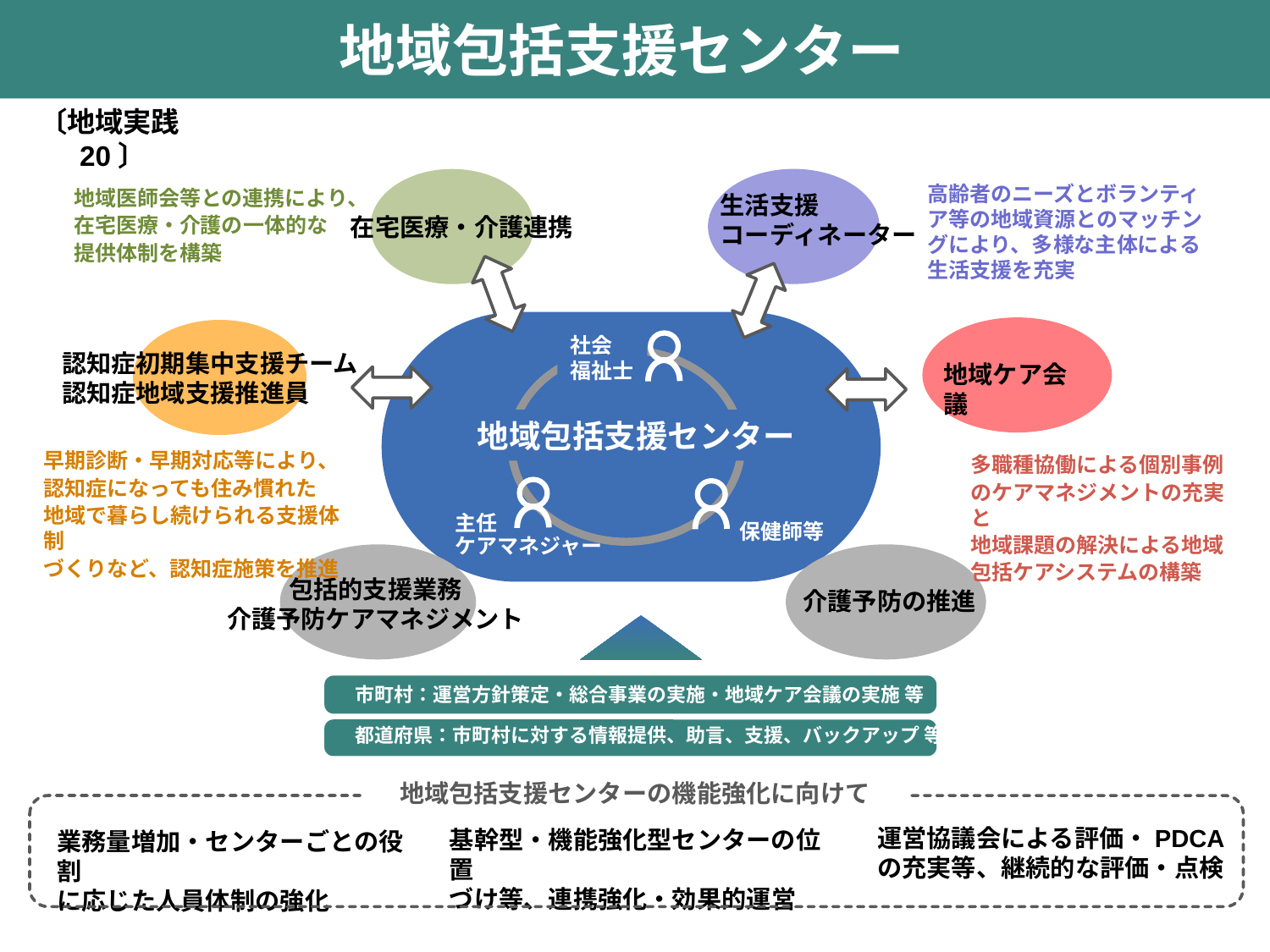

地域包括支援センター
〔地域実践20〕

高齢者のニーズとボランティア等の地域資源とのマッチングにより、多様な主体による生活支援を充実
地域医師会等との連携により、
在宅医療・介護の一体的な
提供体制を構築
生活支援
コーディネーター
在宅医療・介護連携

社会
福祉士

認知症初期集中支援チーム
認知症地域支援推進員

地域ケア会議

地域包括支援センター
支援
早期診断・早期対応等により、
認知症になっても住み慣れた
地域で暮らし続けられる支援体制
づくりなど、認知症施策を推進
多職種協働による個別事例
のケアマネジメントの充実と
地域課題の解決による地域
包括ケアシステムの構築

主任
ケアマネジャー
保健師等

包括的支援業務
介護予防ケアマネジメント
介護予防の推進

市町村：運営方針策定・総合事業の実施・地域ケア会議の実施 等
都道府県：市町村に対する情報提供、助言、支援、バックアップ 等

地域包括支援センターの機能強化に向けて

運営協議会による評価・PDCA
の充実等、継続的な評価・点検
基幹型・機能強化型センターの位置
づけ等、連携強化・効果的運営
業務量増加・センターごとの役割
に応じた人員体制の強化